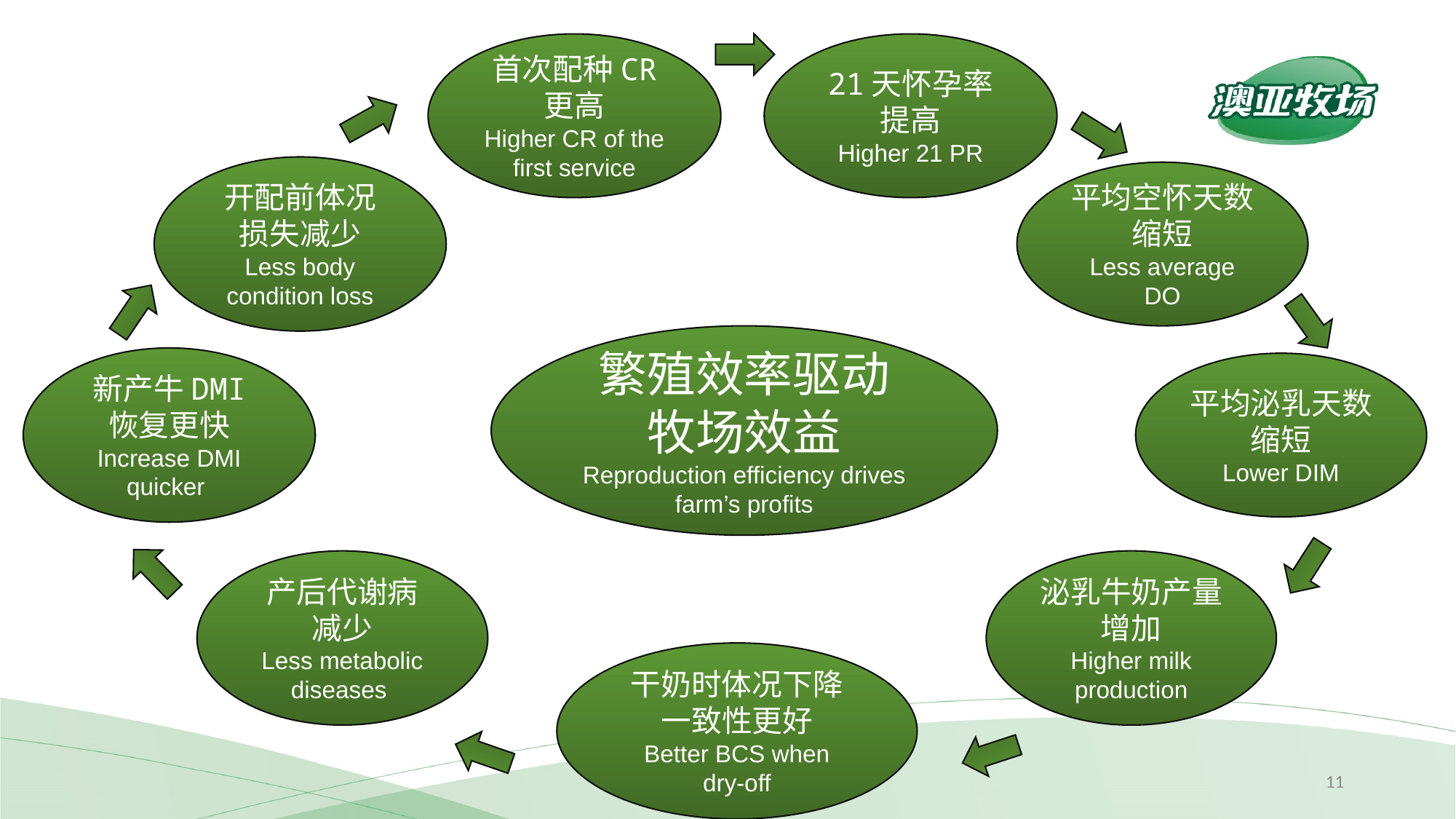

21天怀孕率
提高
Higher 21 PR
首次配种CR
更高
Higher CR of the first service

开配前体况
损失减少
Less body condition loss
平均空怀天数缩短
Less average DO

繁殖效率驱动牧场效益
Reproduction efficiency drives farm’s profits
新产牛DMI
恢复更快
Increase DMI quicker
平均泌乳天数缩短
Lower DIM

产后代谢病
减少
Less metabolic diseases
泌乳牛奶产量增加
Higher milk production
干奶时体况下降一致性更好
Better BCS when dry-off

11